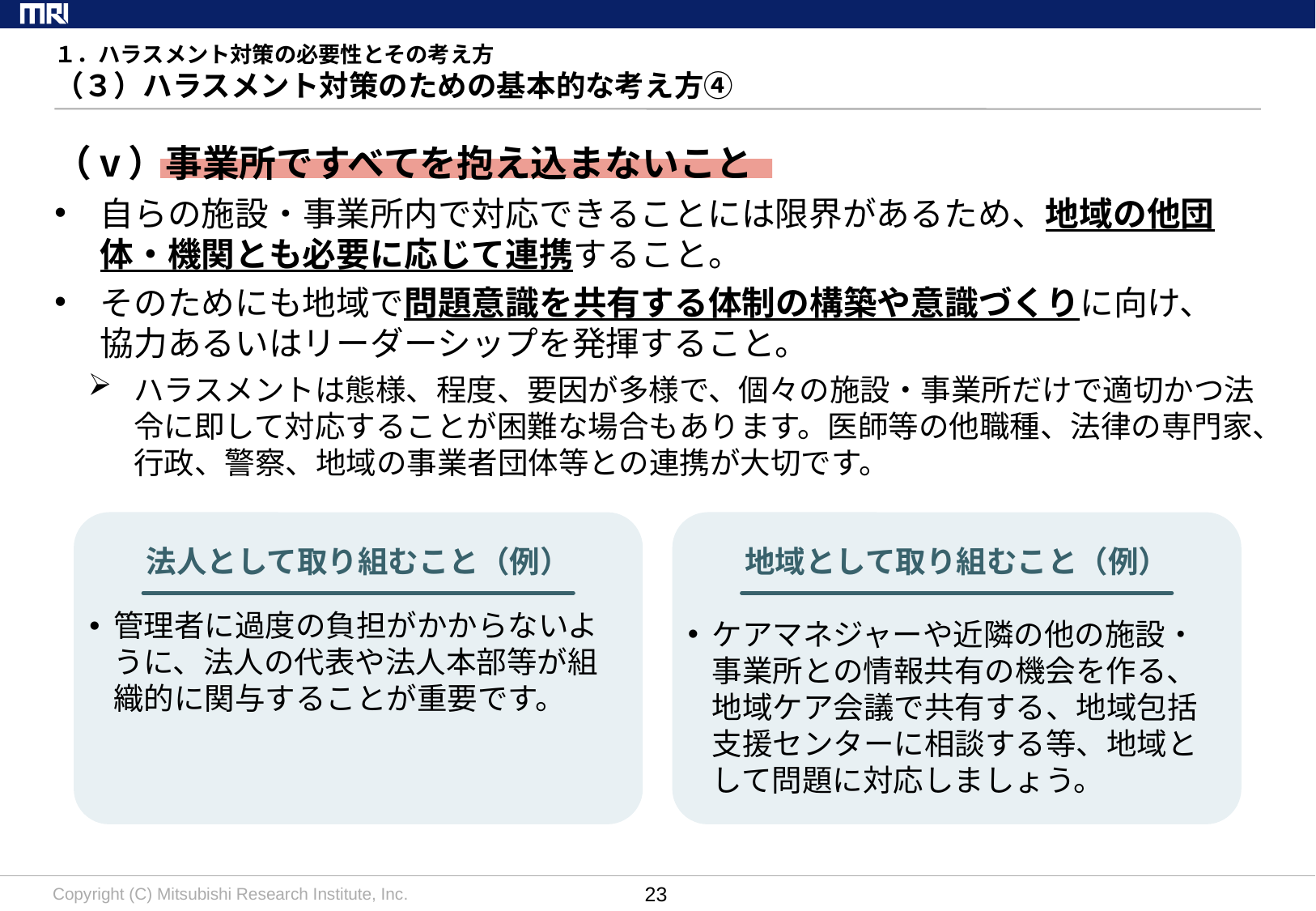

# １．ハラスメント対策の必要性とその考え方 （３）ハラスメント対策のための基本的な考え方④
（ⅴ）事業所ですべてを抱え込まないこと
自らの施設・事業所内で対応できることには限界があるため、地域の他団体・機関とも必要に応じて連携すること。
そのためにも地域で問題意識を共有する体制の構築や意識づくりに向け、
協力あるいはリーダーシップを発揮すること。
ハラスメントは態様、程度、要因が多様で、個々の施設・事業所だけで適切かつ法令に即して対応することが困難な場合もあります。医師等の他職種、法律の専門家、行政、警察、地域の事業者団体等との連携が大切です。

地域として取り組むこと（例）

ケアマネジャーや近隣の他の施設・事業所との情報共有の機会を作る、地域ケア会議で共有する、地域包括支援センターに相談する等、地域として問題に対応しましょう。
法人として取り組むこと（例）

管理者に過度の負担がかからないように、法人の代表や法人本部等が組織的に関与することが重要です。